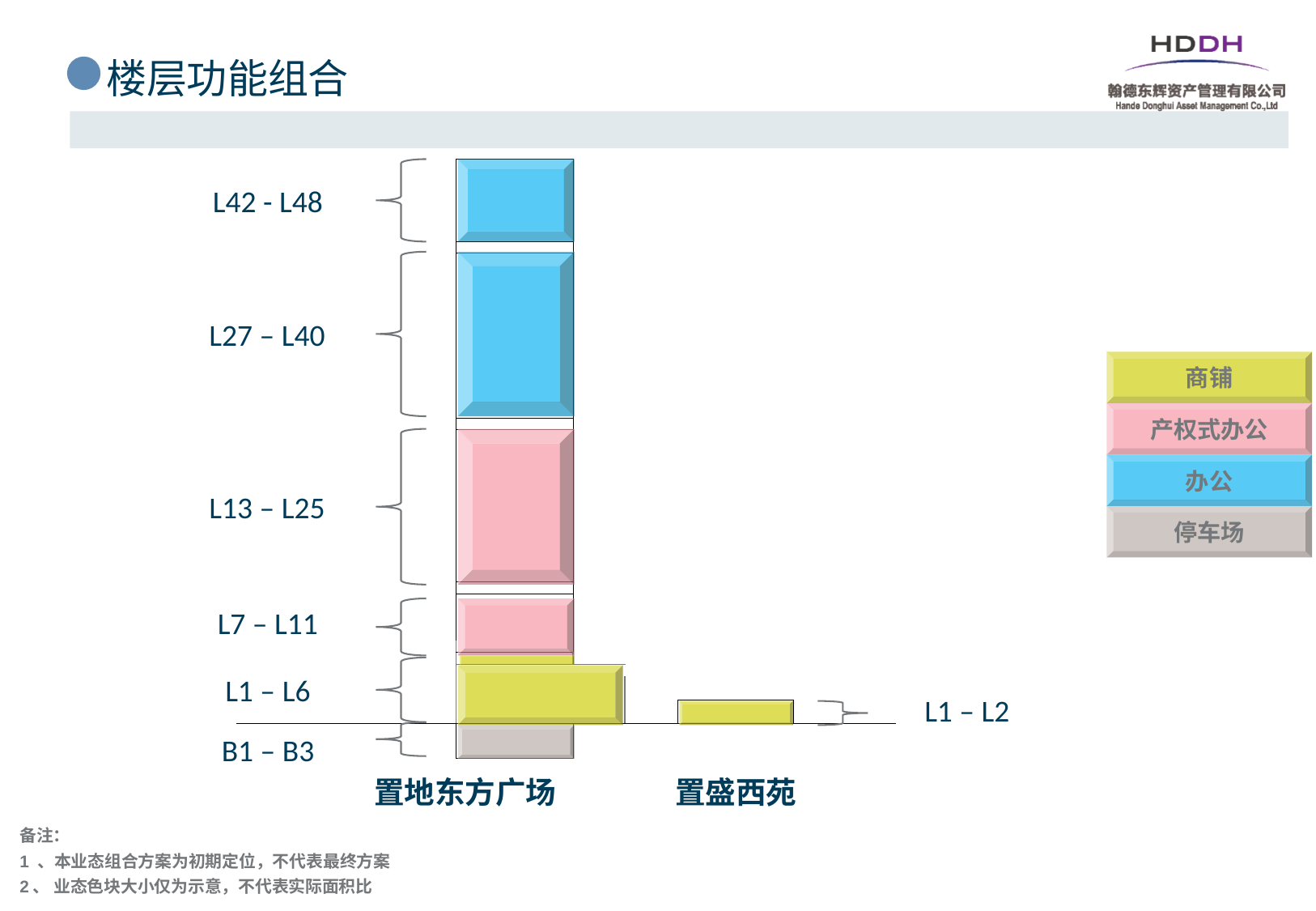

楼层功能组合

|  |  |  |  |  |  |  |  |  |
| --- | --- | --- | --- | --- | --- | --- | --- | --- |
|  |  |  |  |  |  |  |  |  |
|  |  |  |  |  |  |  |  |  |
|  |  |  |  |  |  |  |  |  |
|  |  |  |  |  |  |  |  |  |
|  |  |  |  |  |  |  |  |  |
|  |  |  |  |  |  |  |  |  |
|  |  |  |  |  |  |  |  |  |
|  |  |  |  |  |  |  |  |  |
|  |  |  |  |  |  |  |  |  |
|  |  |  |  |  |  |  |  |  |
|  |  |  |  |  |  |  |  |  |
|  |  |  |  |  |  |  |  |  |
|  |  |  |  |  |  |  |  |  |
|  |  |  |  |  |  |  |  |  |
|  |  |  |  |  |  |  |  |  |
|  |  |  |  |  |  |  |  |  |
|  |  |  |  |  |  |  |  |  |
|  |  |  |  |  |  |  |  |  |
|  |  |  |  |  |  |  |  |  |
|  |  |  |  |  |  |  |  |  |
|  |  |  |  |  |  |  |  |  |
|  |  |  |  |  |  |  |  |  |
|  |  |  |  |  |  |  |  |  |
|  |  |  |  |  |  |  |  |  |
|  |  |  |  |  |  |  |  |  |
|  |  |  |  |  |  |  |  |  |
|  |  |  |  |  |  |  |  |  |
|  |  |  |  |  |  |  |  |  |
|  |  |  |  |  |  |  |  |  |
|  |  |  |  |  |  |  |  |  |
|  |  |  |  |  |  |  |  |  |
|  |  |  |  |  |  |  |  |  |
|  |  |  |  |  |  |  |  |  |
|  |  |  |  |  |  |  |  |  |
|  |  |  |  |  |  |  |  |  |
|  |  |  |  |  |  |  |  |  |
|  |  |  |  |  |  |  |  |  |
|  |  |  |  |  |  |  |  |  |
|  |  |  |  |  |  |  |  |  |
|  |  |  |  |  |  |  |  |  |
|  |  |  |  |  |  |  |  |  |
|  |  |  |  |  |  |  |  |  |
|  |  |  |  |  |  |  |  |  |
|  |  |  |  |  |  |  |  |  |
|  |  |  |  |  |  |  |  |  |
|  |  |  |  |  |  |  |  |  |
|  |  |  |  |  |  |  |  |  |
|  |  |  |  |  |  |  |  |  |
|  |  |  |  |  |  |  |  |  |
|  |  |  |  |  |  |  |  |  |

L42 - L48

L27 – L40
商铺
产权式办公
办公
停车场

L13 – L25
L7 – L11

L1 – L6

L1 – L2

B1 – B3
置地东方广场
置盛西苑
备注：
1 、本业态组合方案为初期定位，不代表最终方案
2、 业态色块大小仅为示意，不代表实际面积比